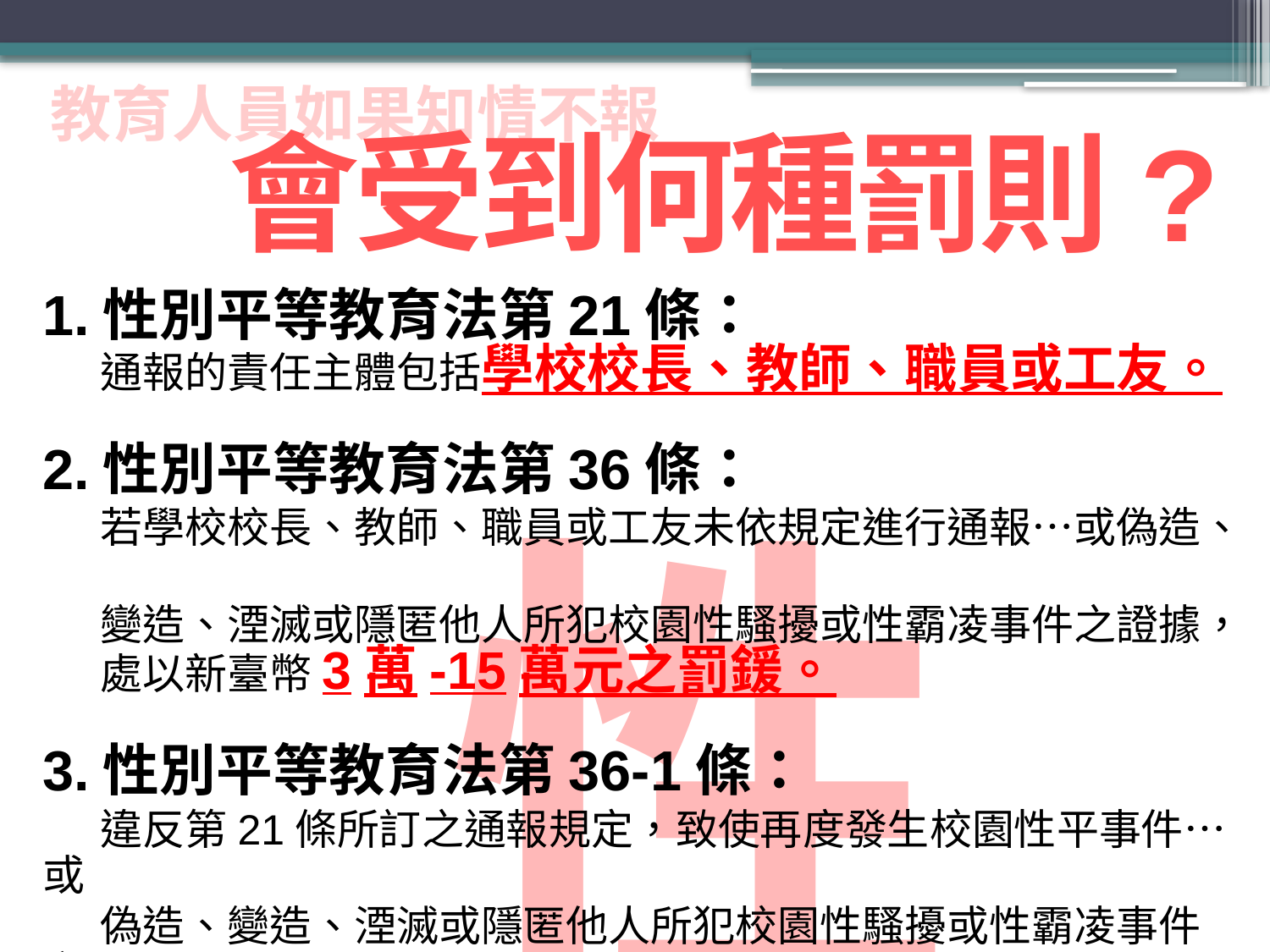

教育人員如果知情不報
               會受到何種罰則?
1.性別平等教育法第21條：
     通報的責任主體包括學校校長、教師、職員或工友。

2.性別平等教育法第36條：
     若學校校長、教師、職員或工友未依規定進行通報…或偽造、
     變造、湮滅或隱匿他人所犯校園性騷擾或性霸凌事件之證據，
     處以新臺幣3萬-15萬元之罰鍰。

3.性別平等教育法第36-1條：
     違反第21條所訂之通報規定，致使再度發生校園性平事件…或
     偽造、變造、湮滅或隱匿他人所犯校園性騷擾或性霸凌事件之
     證據，應依法予以解聘或免職。

性平